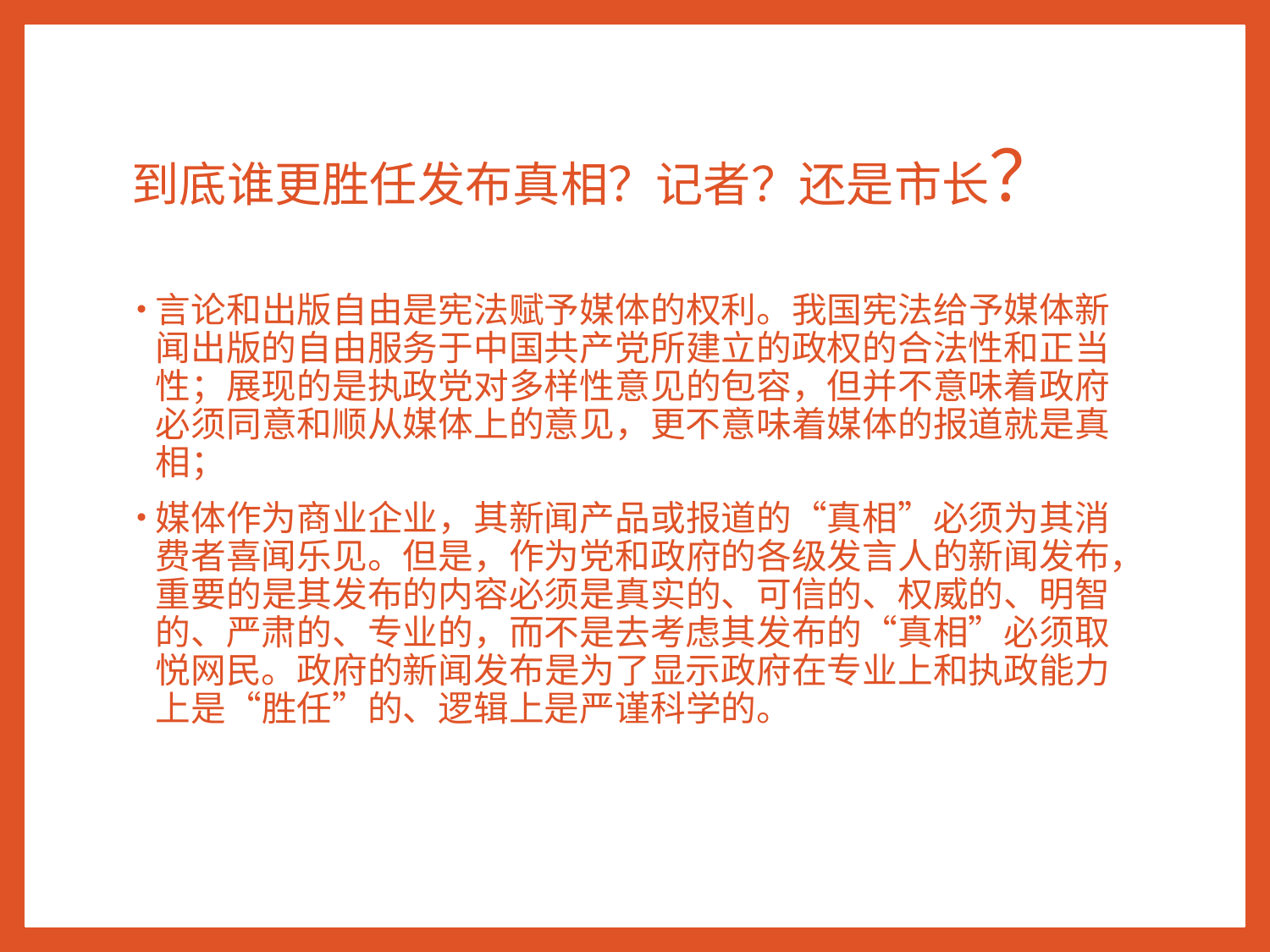

# 到底谁更胜任发布真相？记者？还是市长？
言论和出版自由是宪法赋予媒体的权利。我国宪法给予媒体新闻出版的自由服务于中国共产党所建立的政权的合法性和正当性；展现的是执政党对多样性意见的包容，但并不意味着政府必须同意和顺从媒体上的意见，更不意味着媒体的报道就是真相；
媒体作为商业企业，其新闻产品或报道的“真相”必须为其消费者喜闻乐见。但是，作为党和政府的各级发言人的新闻发布，重要的是其发布的内容必须是真实的、可信的、权威的、明智的、严肃的、专业的，而不是去考虑其发布的“真相”必须取悦网民。政府的新闻发布是为了显示政府在专业上和执政能力上是“胜任”的、逻辑上是严谨科学的。